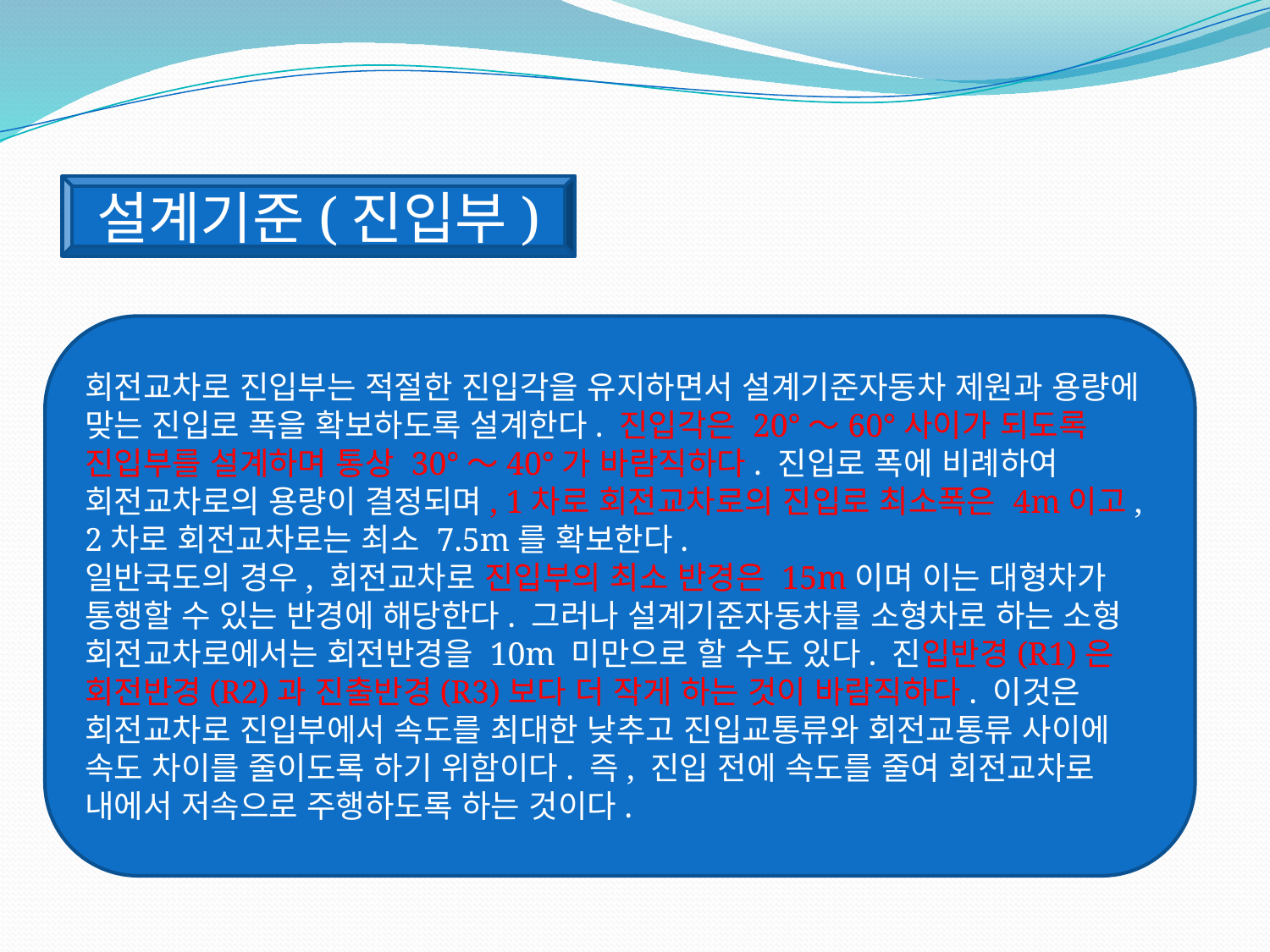

설계기준(진입부)
회전교차로 진입부는 적절한 진입각을 유지하면서 설계기준자동차 제원과 용량에 맞는 진입로 폭을 확보하도록 설계한다. 진입각은 20°～60°사이가 되도록 진입부를 설계하며 통상 30°～40°가 바람직하다. 진입로 폭에 비례하여 회전교차로의 용량이 결정되며, 1차로 회전교차로의 진입로 최소폭은 4m이고, 2차로 회전교차로는 최소 7.5m를 확보한다.
일반국도의 경우, 회전교차로 진입부의 최소 반경은 15m이며 이는 대형차가 통행할 수 있는 반경에 해당한다. 그러나 설계기준자동차를 소형차로 하는 소형 회전교차로에서는 회전반경을 10m 미만으로 할 수도 있다. 진입반경(R1)은 회전반경(R2)과 진출반경(R3)보다 더 작게 하는 것이 바람직하다. 이것은 회전교차로 진입부에서 속도를 최대한 낮추고 진입교통류와 회전교통류 사이에 속도 차이를 줄이도록 하기 위함이다. 즉, 진입 전에 속도를 줄여 회전교차로 내에서 저속으로 주행하도록 하는 것이다.